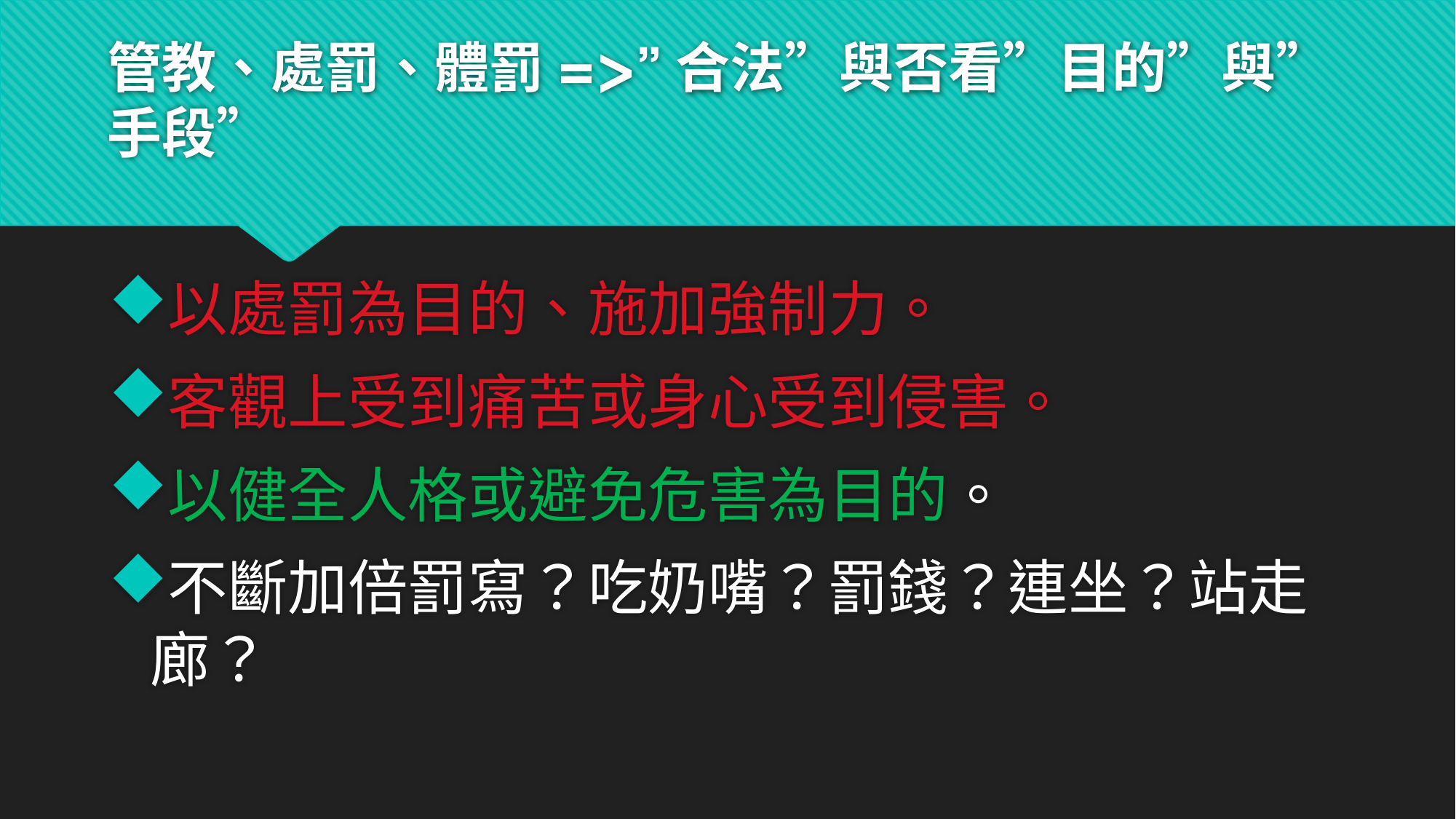

# 管教、處罰、體罰=>”合法”與否看”目的”與”手段”
以處罰為目的、施加強制力。
客觀上受到痛苦或身心受到侵害。
以健全人格或避免危害為目的。
不斷加倍罰寫？吃奶嘴？罰錢？連坐？站走廊？